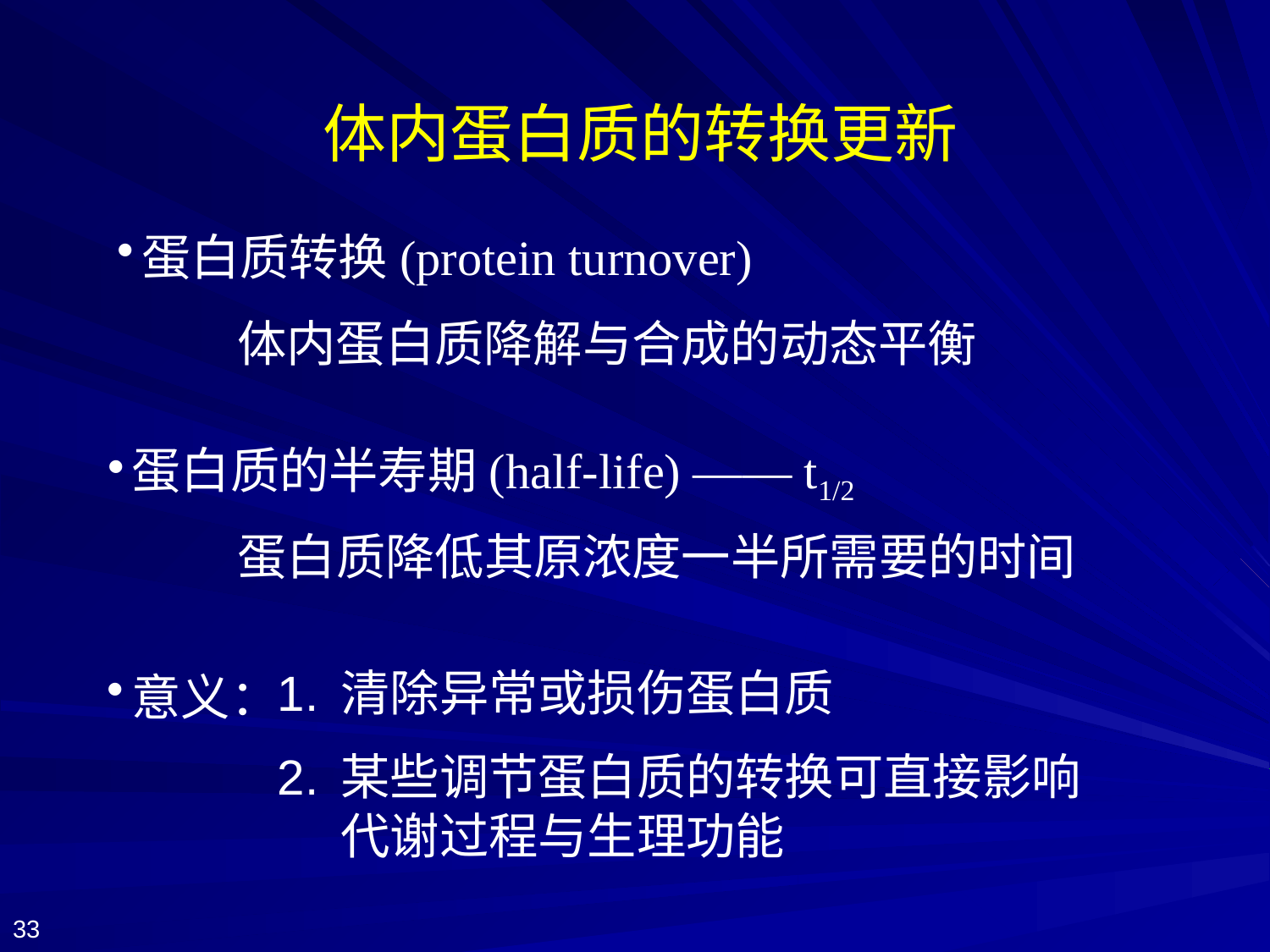

体内蛋白质的转换更新
蛋白质转换(protein turnover)
体内蛋白质降解与合成的动态平衡
蛋白质的半寿期(half-life) —— t1/2
蛋白质降低其原浓度一半所需要的时间
意义：
清除异常或损伤蛋白质
某些调节蛋白质的转换可直接影响代谢过程与生理功能
33